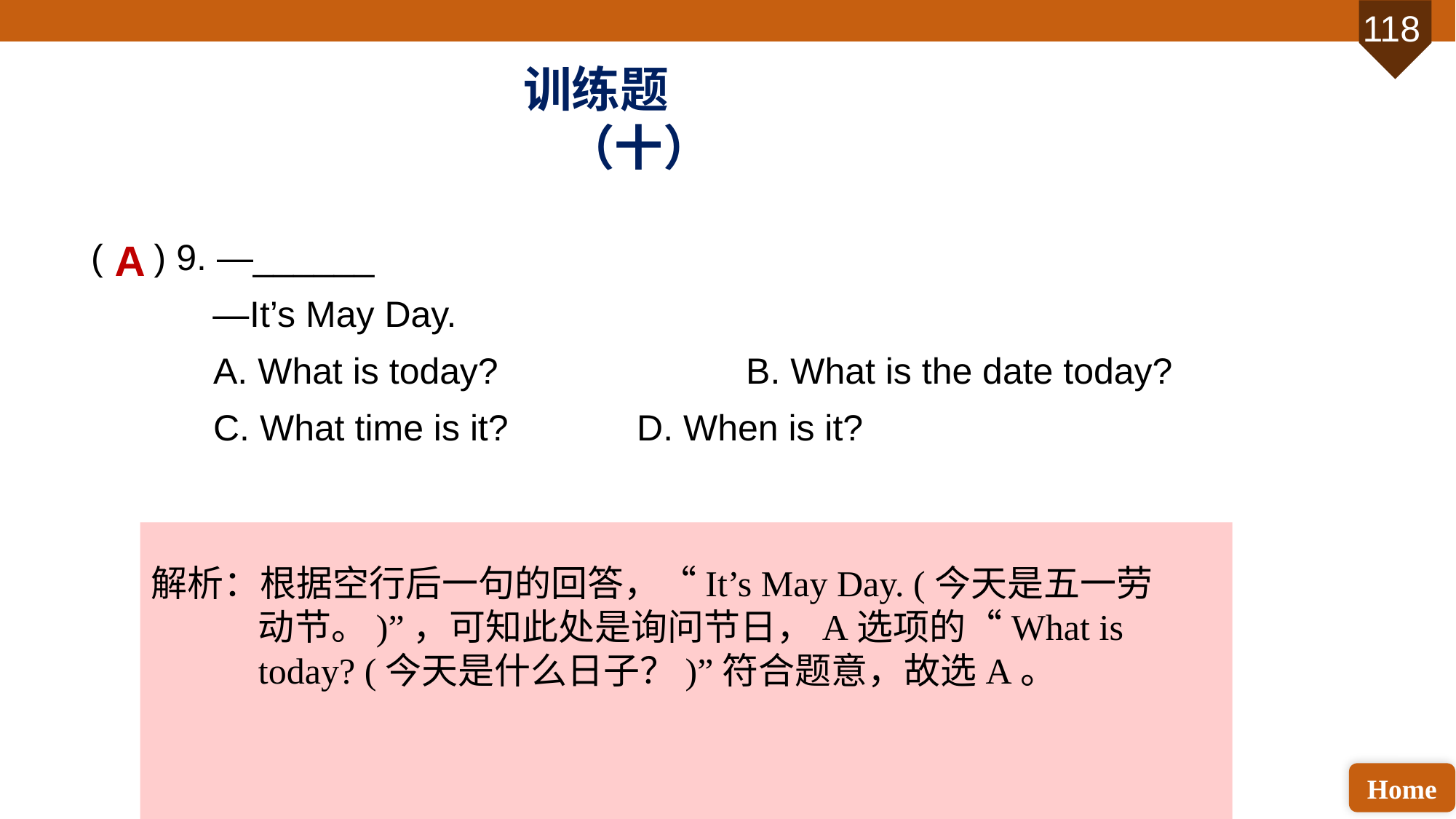

训练题（十）
(     ) 9. —______
            —It’s May Day.
            A. What is today?		 	B. What is the date today?
            C. What time is it? 		D. When is it?
A

解析：根据空行后一句的回答，“It’s May Day. (今天是五一劳动节。)”，可知此处是询问节日，A选项的“What is today? (今天是什么日子？)”符合题意，故选A。